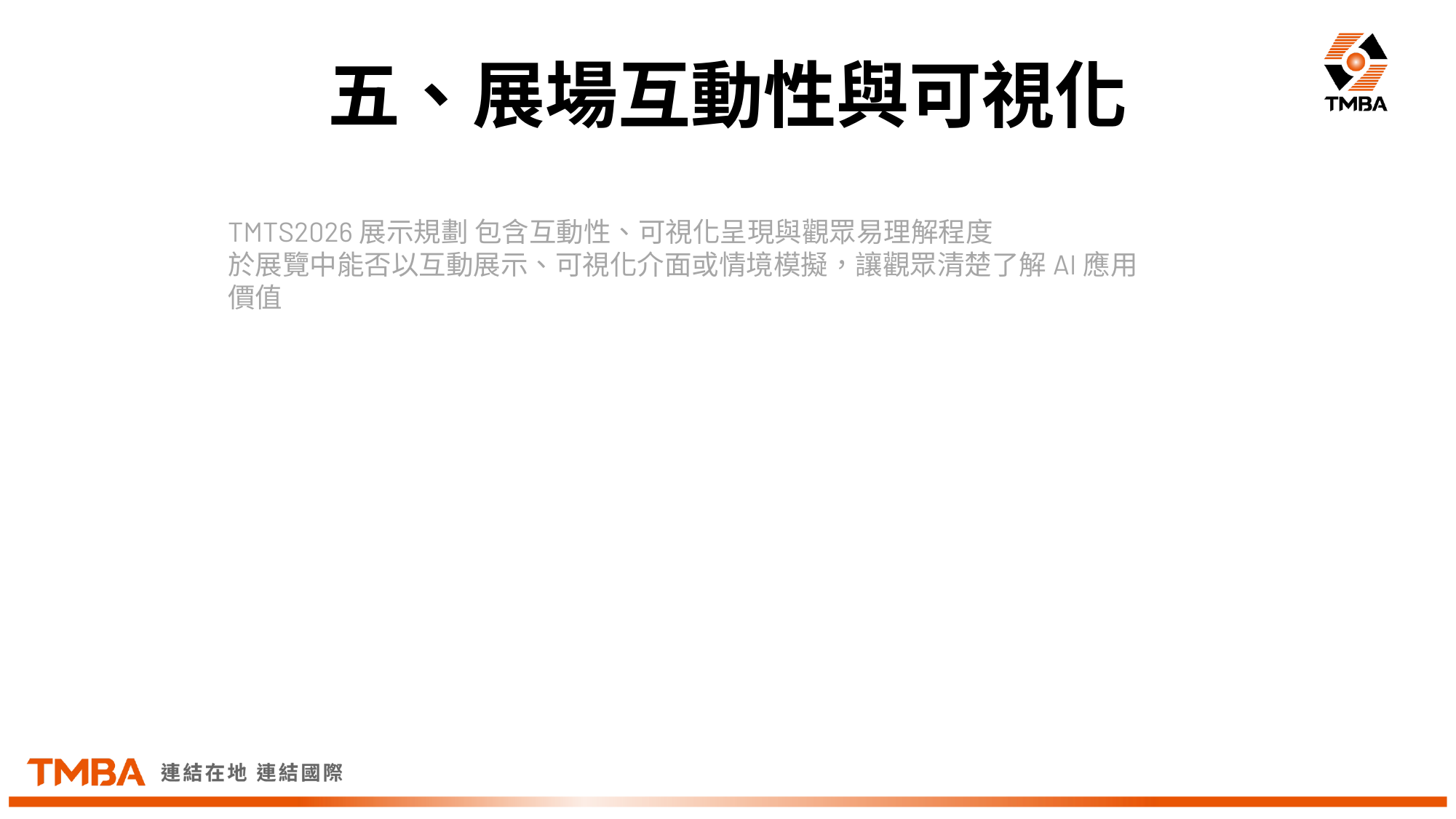

五、展場互動性與可視化
TMTS2026展示規劃 包含互動性、可視化呈現與觀眾易理解程度
於展覽中能否以互動展示、可視化介面或情境模擬，讓觀眾清楚了解AI應用價值